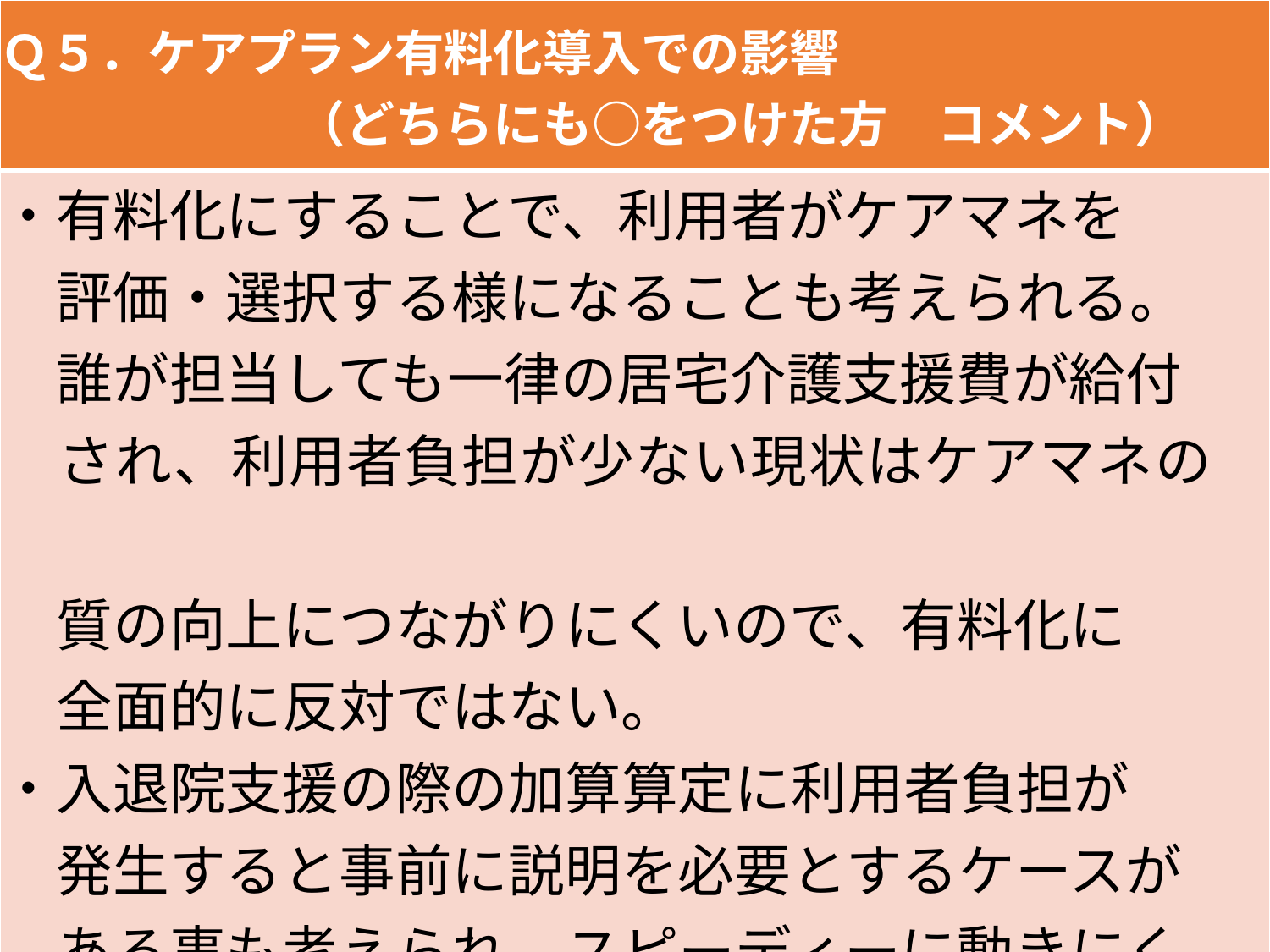

| Ｑ５．ケアプラン有料化導入での影響 　　　　　　（どちらにも○をつけた方　コメント） |
| --- |
| ・有料化にすることで、利用者がケアマネを 　評価・選択する様になることも考えられる。 　誰が担当しても一律の居宅介護支援費が給付　 　され、利用者負担が少ない現状はケアマネの　　 　質の向上につながりにくいので、有料化に 　全面的に反対ではない。 ・入退院支援の際の加算算定に利用者負担が 　発生すると事前に説明を必要とするケースが　 　ある事も考えられ、スピーディーに動きにく 　くなる可能性がある。 |
41